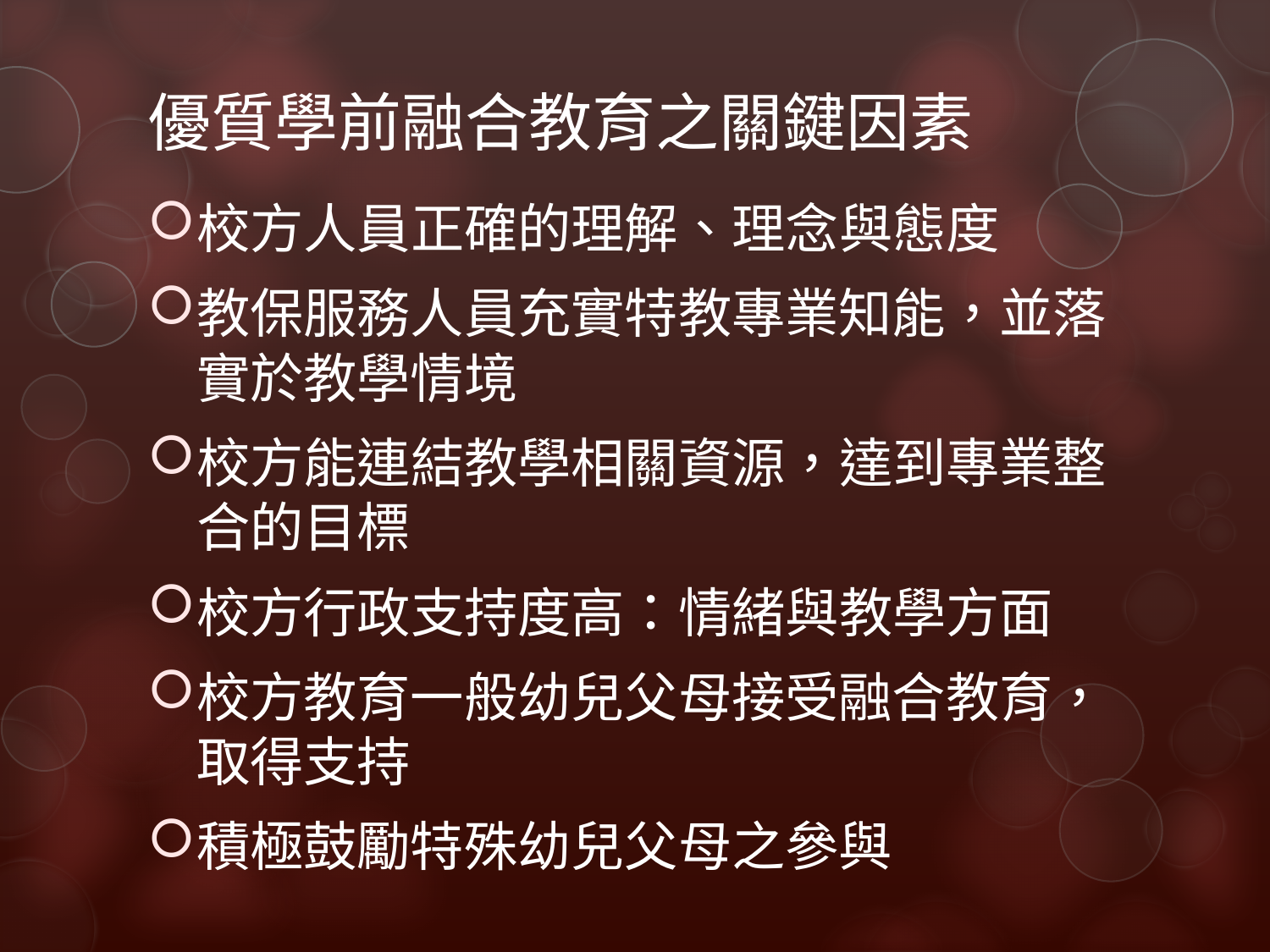

# 優質學前融合教育之關鍵因素
校方人員正確的理解、理念與態度
教保服務人員充實特教專業知能，並落實於教學情境
校方能連結教學相關資源，達到專業整合的目標
校方行政支持度高：情緒與教學方面
校方教育一般幼兒父母接受融合教育，取得支持
積極鼓勵特殊幼兒父母之參與